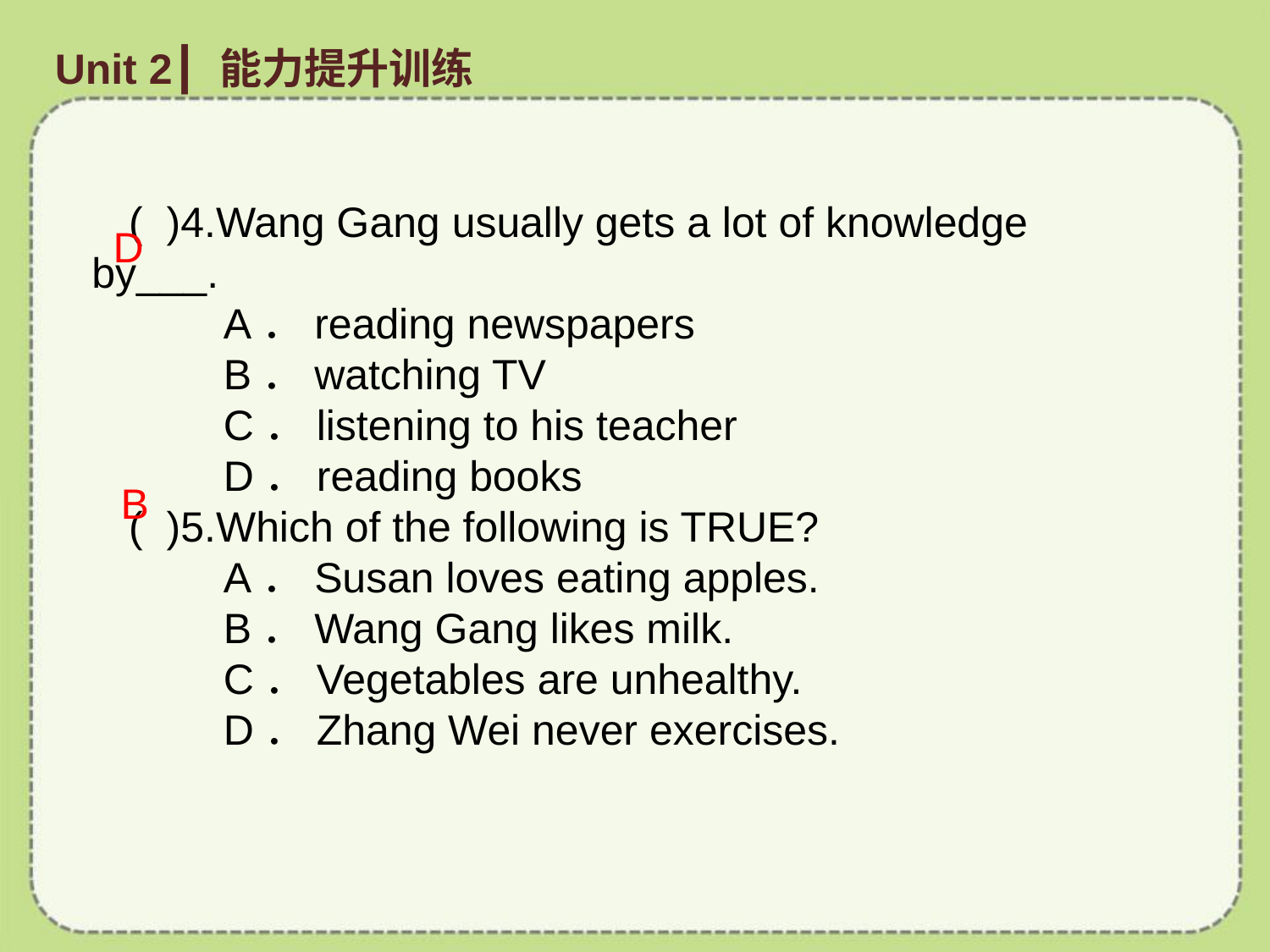

Unit 2┃ 能力提升训练
(  )4.Wang Gang usually gets a lot of knowledge by___.
        A．reading newspapers
        B．watching TV
        C．listening to his teacher
        D．reading books
(  )5.Which of the following is TRUE?
        A．Susan loves eating apples.
        B．Wang Gang likes milk.
        C．Vegetables are unhealthy.
        D．Zhang Wei never exercises.
D
B